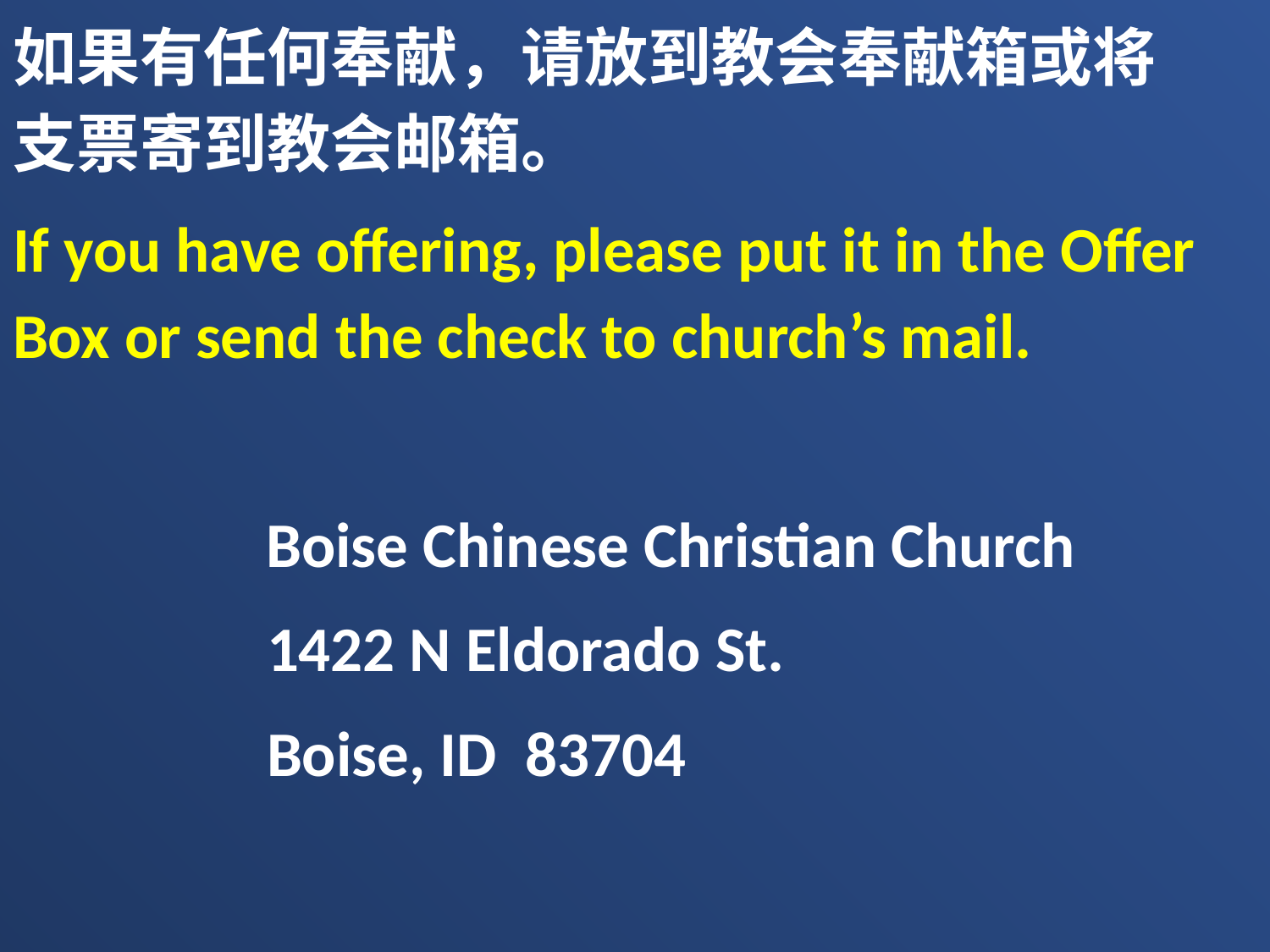

如果有任何奉献，请放到教会奉献箱或将
支票寄到教会邮箱。
If you have offering, please put it in the Offer Box or send the check to church’s mail.

     Boise Chinese Christian Church
		1422 N Eldorado St.
    		Boise, ID  83704